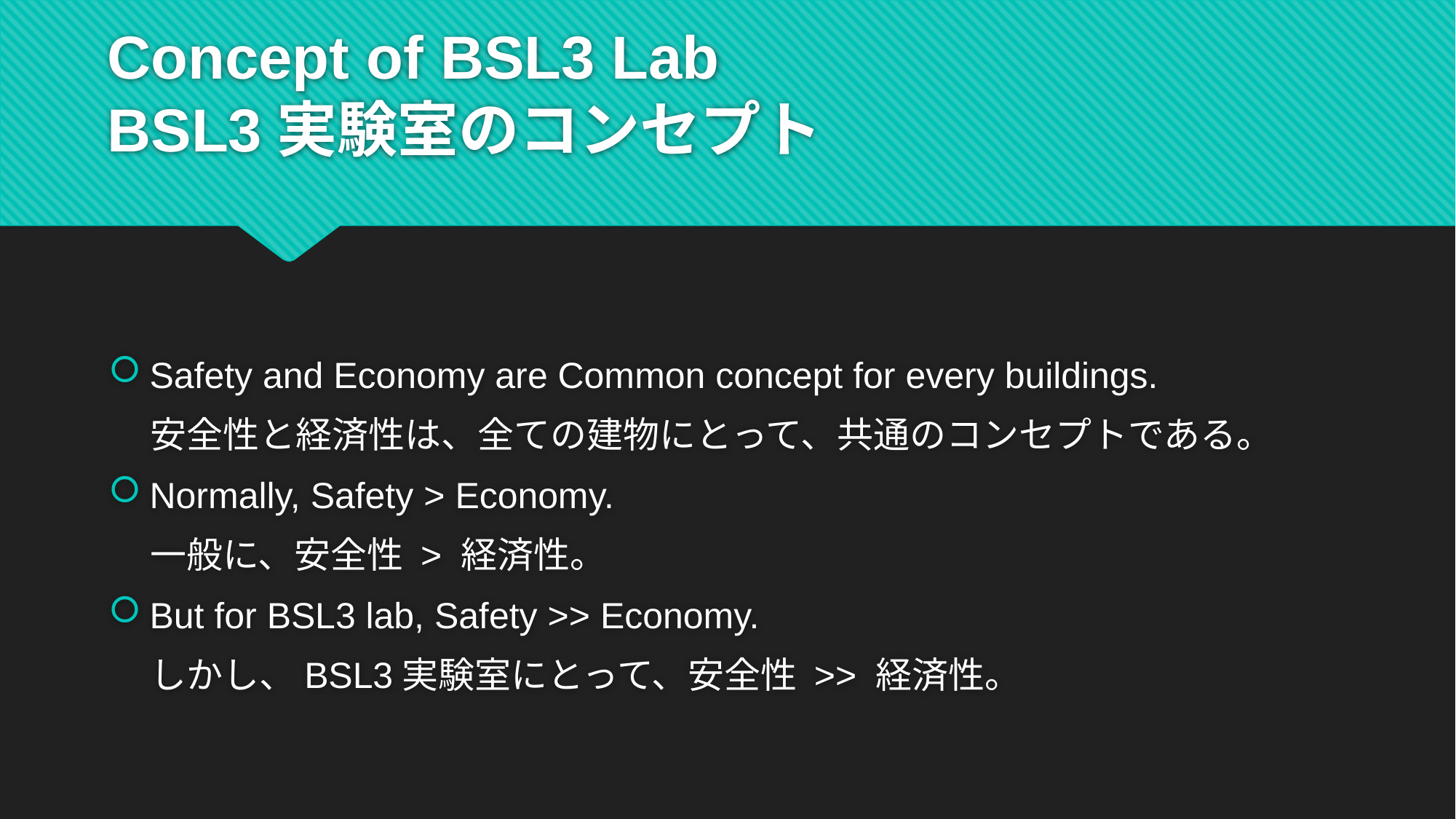

# Concept of BSL3 Lab BSL3実験室のコンセプト
Safety and Economy are Common concept for every buildings.
    安全性と経済性は、全ての建物にとって、共通のコンセプトである。
Normally, Safety > Economy.
    一般に、安全性 > 経済性。
But for BSL3 lab, Safety >> Economy.
    しかし、BSL3実験室にとって、安全性 >> 経済性。